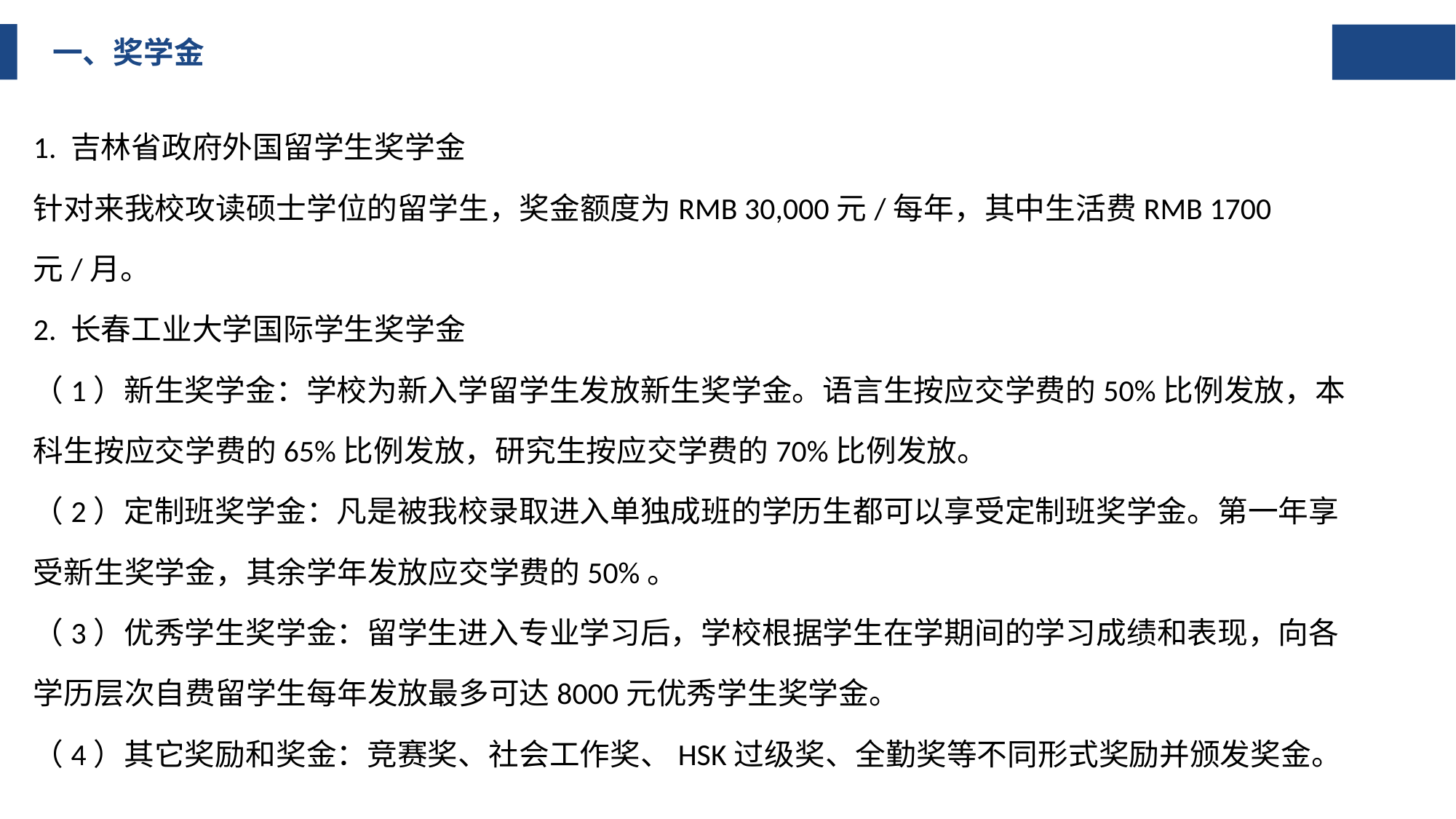

一、奖学金
1. 吉林省政府外国留学生奖学金
针对来我校攻读硕士学位的留学生，奖金额度为RMB 30,000元/每年，其中生活费RMB 1700元/月。
2. 长春工业大学国际学生奖学金
（1）新生奖学金：学校为新入学留学生发放新生奖学金。语言生按应交学费的50%比例发放，本科生按应交学费的65%比例发放，研究生按应交学费的70%比例发放。
（2）定制班奖学金：凡是被我校录取进入单独成班的学历生都可以享受定制班奖学金。第一年享受新生奖学金，其余学年发放应交学费的50%。
（3）优秀学生奖学金：留学生进入专业学习后，学校根据学生在学期间的学习成绩和表现，向各学历层次自费留学生每年发放最多可达8000元优秀学生奖学金。
（4）其它奖励和奖金：竞赛奖、社会工作奖、HSK过级奖、全勤奖等不同形式奖励并颁发奖金。